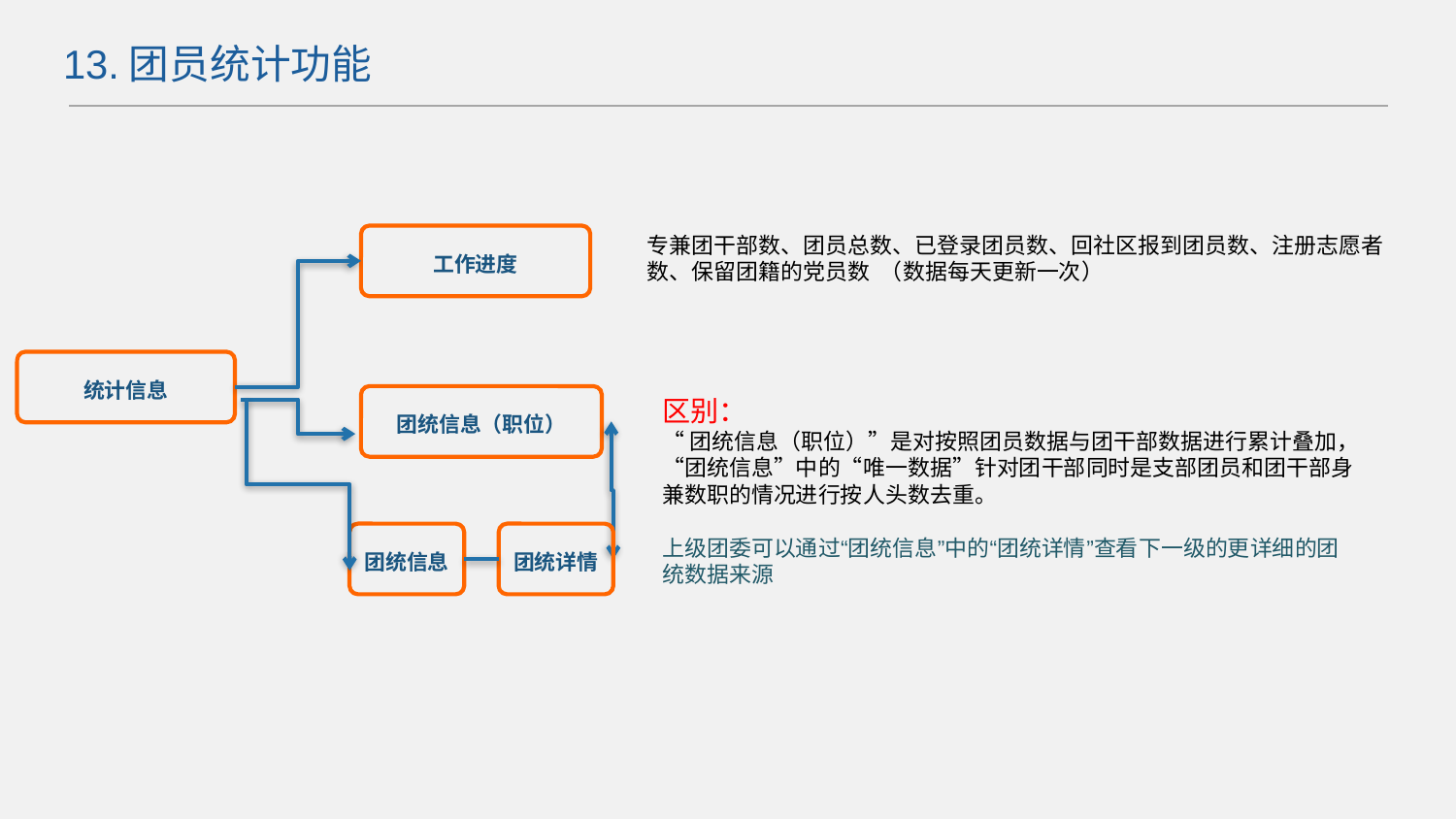

13.团员统计功能
工作进度
专兼团干部数、团员总数、已登录团员数、回社区报到团员数、注册志愿者数、保留团籍的党员数  （数据每天更新一次）
统计信息
团统信息（职位）
区别：
“团统信息（职位）”是对按照团员数据与团干部数据进行累计叠加，“团统信息”中的“唯一数据”针对团干部同时是支部团员和团干部身兼数职的情况进行按人头数去重。

上级团委可以通过“团统信息”中的“团统详情”查看下一级的更详细的团统数据来源

团统信息
团统详情